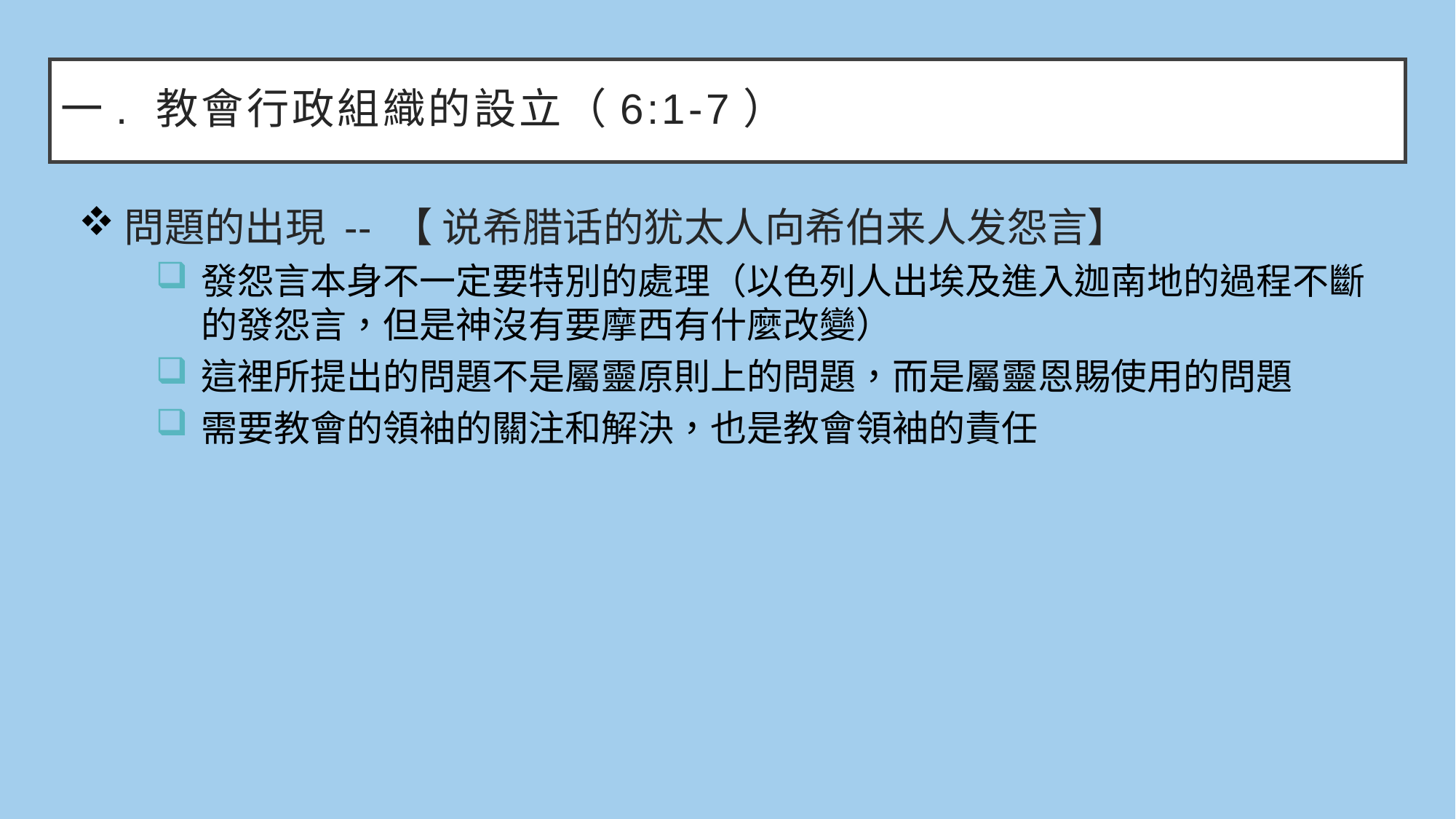

# 一. 教會行政組織的設立（6:1-7）
問題的出現 -- 【 说希腊话的犹太人向希伯来人发怨言】
發怨言本身不一定要特別的處理（以色列人出埃及進入迦南地的過程不斷的發怨言，但是神沒有要摩西有什麼改變）
這裡所提出的問題不是屬靈原則上的問題，而是屬靈恩賜使用的問題
需要教會的領袖的關注和解決，也是教會領袖的責任